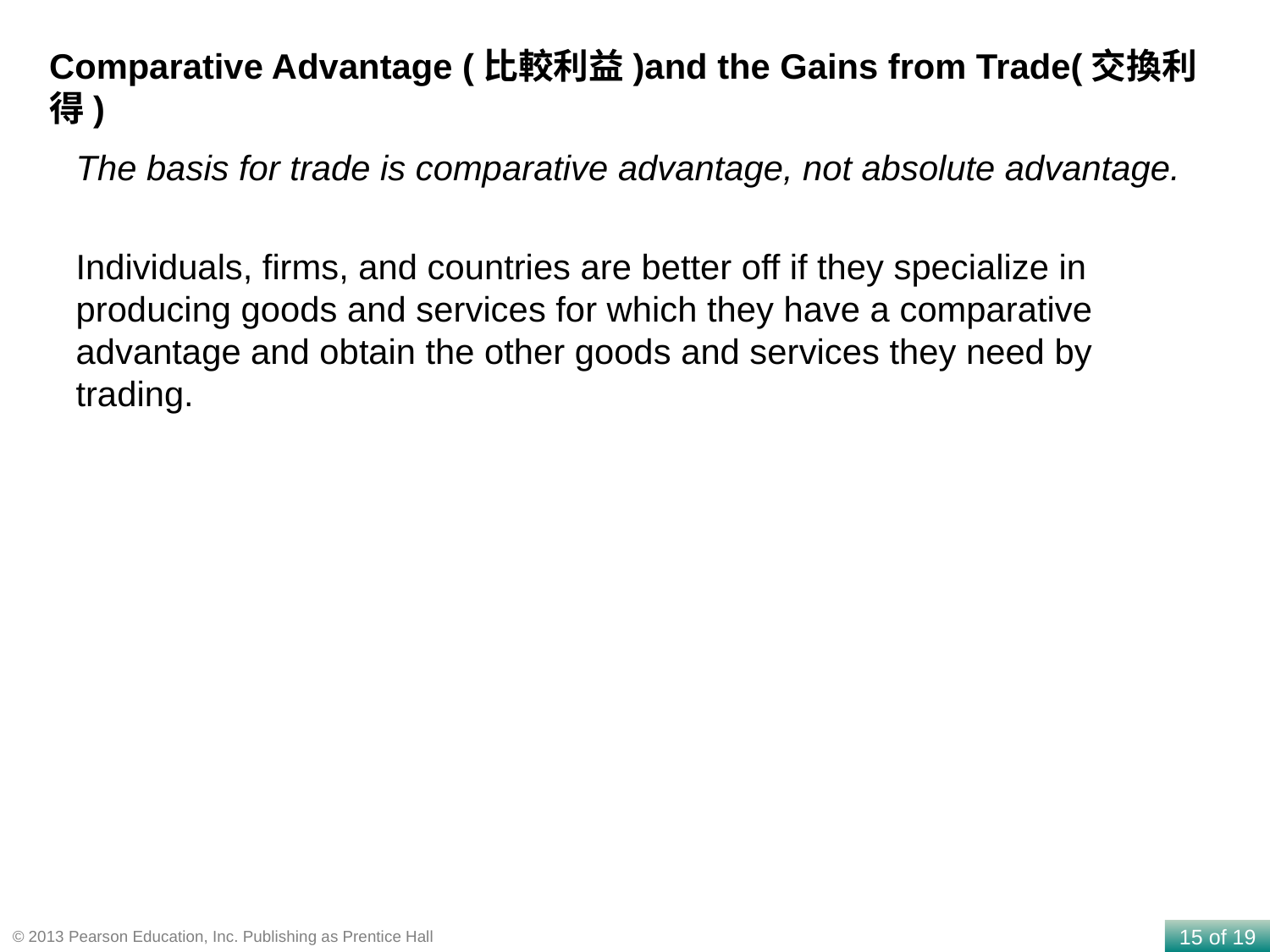

Comparative Advantage (比較利益)and the Gains from Trade(交換利得)
The basis for trade is comparative advantage, not absolute advantage.

Individuals, firms, and countries are better off if they specialize in producing goods and services for which they have a comparative advantage and obtain the other goods and services they need by trading.